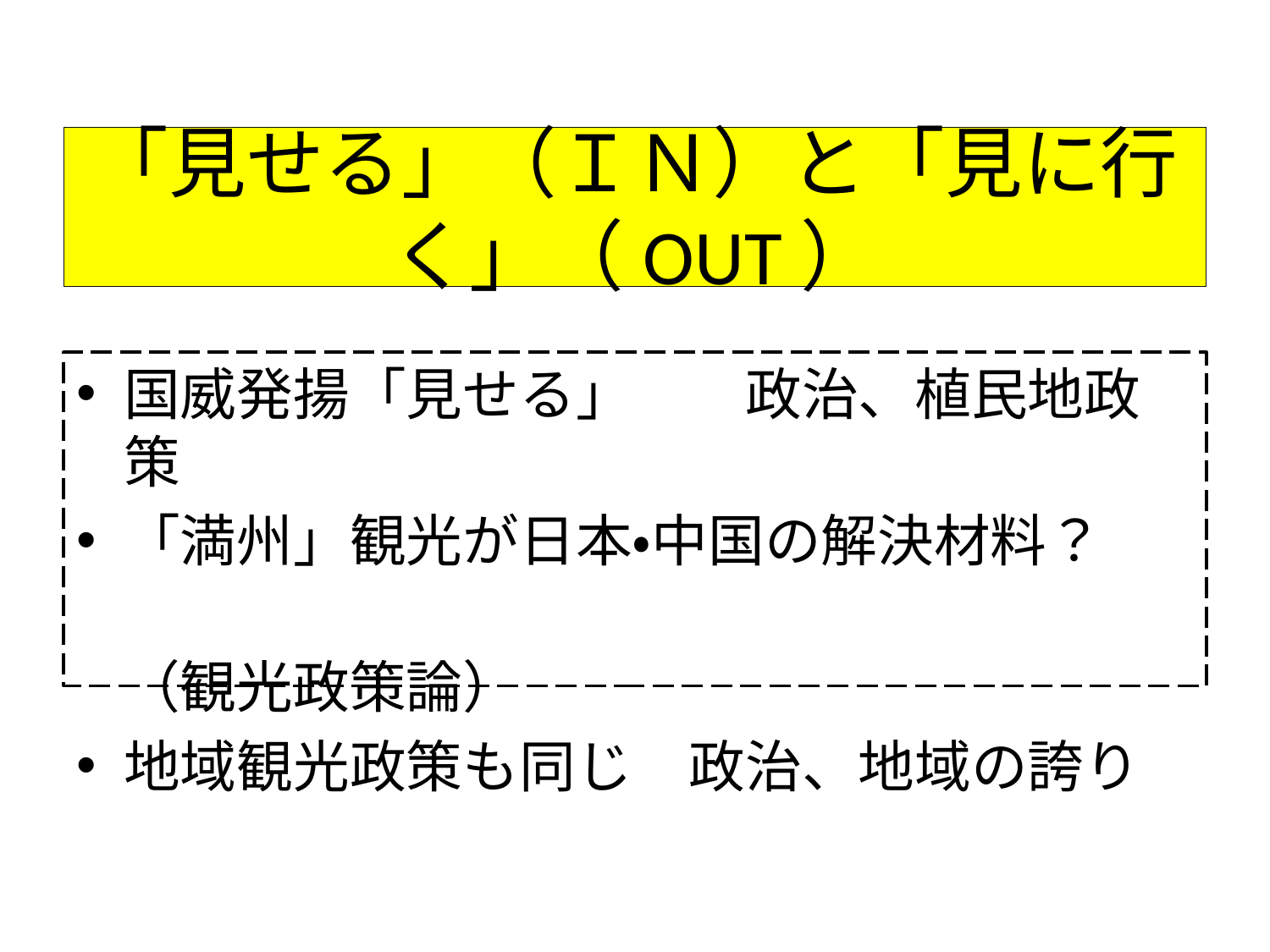

# 「見せる」（ＩＮ）と「見に行く」（OUT）
国威発揚「見せる」　　政治、植民地政策
「満州」観光が日本・中国の解決材料？
　　　　　　　　　　　　　　　　　　（観光政策論）
地域観光政策も同じ　政治、地域の誇り